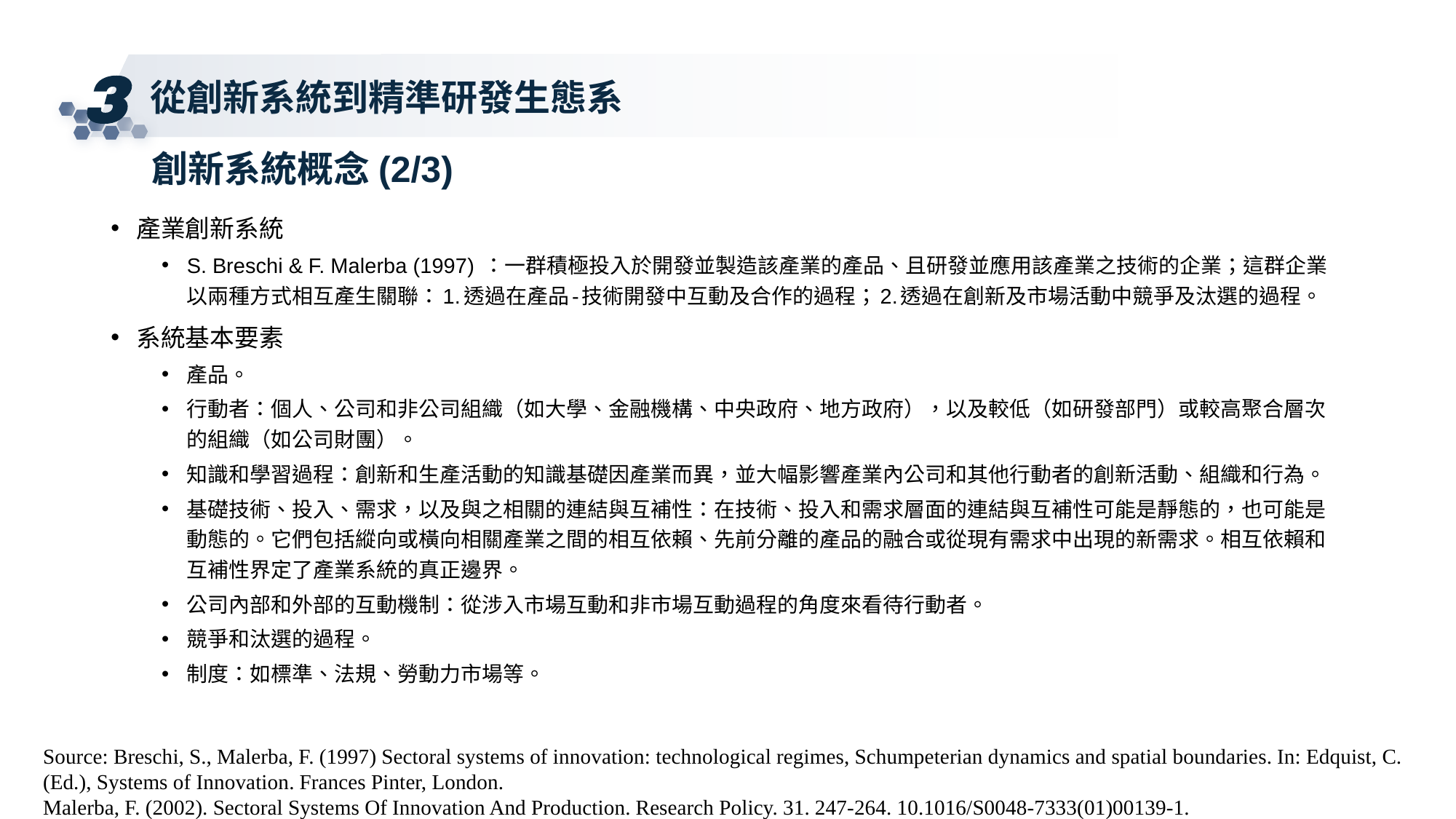

3

從創新系統到精準研發生態系
創新系統概念(2/3)
產業創新系統
S. Breschi & F. Malerba (1997) ：一群積極投入於開發並製造該產業的產品、且研發並應用該產業之技術的企業；這群企業以兩種方式相互產生關聯：1.透過在產品-技術開發中互動及合作的過程；2.透過在創新及市場活動中競爭及汰選的過程。
系統基本要素
產品。
行動者：個人、公司和非公司組織（如大學、金融機構、中央政府、地方政府），以及較低（如研發部門）或較高聚合層次的組織（如公司財團）。
知識和學習過程：創新和生產活動的知識基礎因產業而異，並大幅影響產業內公司和其他行動者的創新活動、組織和行為。
基礎技術、投入、需求，以及與之相關的連結與互補性：在技術、投入和需求層面的連結與互補性可能是靜態的，也可能是動態的。它們包括縱向或橫向相關產業之間的相互依賴、先前分離的產品的融合或從現有需求中出現的新需求。相互依賴和互補性界定了產業系統的真正邊界。
公司內部和外部的互動機制：從涉入市場互動和非市場互動過程的角度來看待行動者。
競爭和汰選的過程。
制度：如標準、法規、勞動力市場等。
Source: Breschi, S., Malerba, F. (1997) Sectoral systems of innovation: technological regimes, Schumpeterian dynamics and spatial boundaries. In: Edquist, C. (Ed.), Systems of Innovation. Frances Pinter, London.
Malerba, F. (2002). Sectoral Systems Of Innovation And Production. Research Policy. 31. 247-264. 10.1016/S0048-7333(01)00139-1.